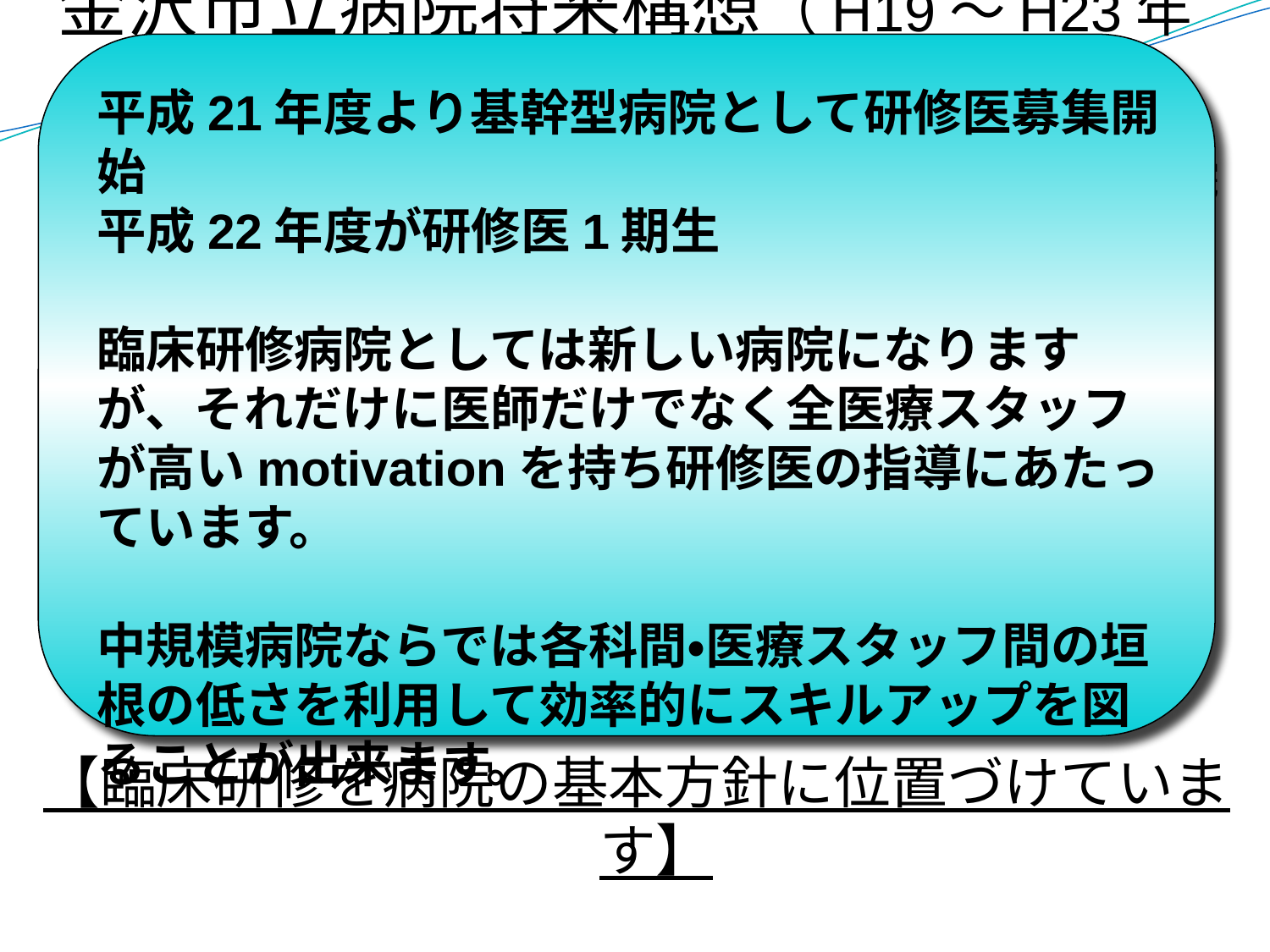

# 金沢市立病院将来構想（H19～H23年度）

平成21年度より基幹型病院として研修医募集開始
平成22年度が研修医1期生

臨床研修病院としては新しい病院になりますが、それだけに医師だけでなく全医療スタッフが高いmotivationを持ち研修医の指導にあたっています。

中規模病院ならでは各科間・医療スタッフ間の垣根の低さを利用して効率的にスキルアップを図ることが出来ます。
病院の基本理念の明確化：新しいタイプの地域連携型病院
患者さんが憩い希望のもてる病院
地域の医療・介護・福祉機関との連携
病院の特色ある部門のセンター化
21世紀型健康管理・増進センターの設置
看護部の機能強化　7:1看護、教育機能、資格取得等
管理型臨床研修病院の認定、研修システムの強化
病院長を中心とした病院マネジメントの機能強化
経営企画部の設置

【臨床研修を病院の基本方針に位置づけています】